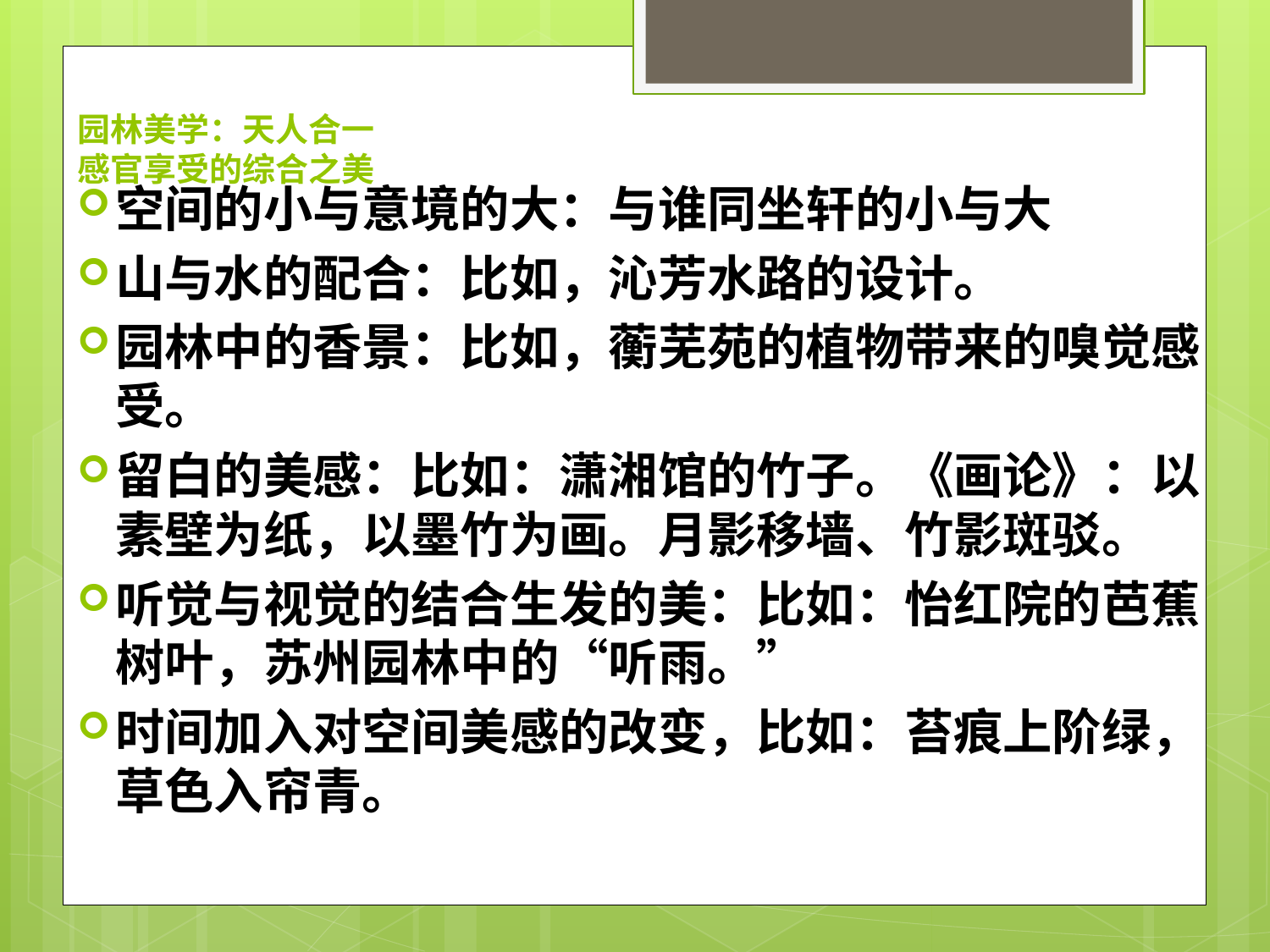

# 园林美学：天人合一 感官享受的综合之美
空间的小与意境的大：与谁同坐轩的小与大
山与水的配合：比如，沁芳水路的设计。
园林中的香景：比如，蘅芜苑的植物带来的嗅觉感受。
留白的美感：比如：潇湘馆的竹子。《画论》：以素壁为纸，以墨竹为画。月影移墙、竹影斑驳。
听觉与视觉的结合生发的美：比如：怡红院的芭蕉树叶，苏州园林中的“听雨。”
时间加入对空间美感的改变，比如：苔痕上阶绿，草色入帘青。